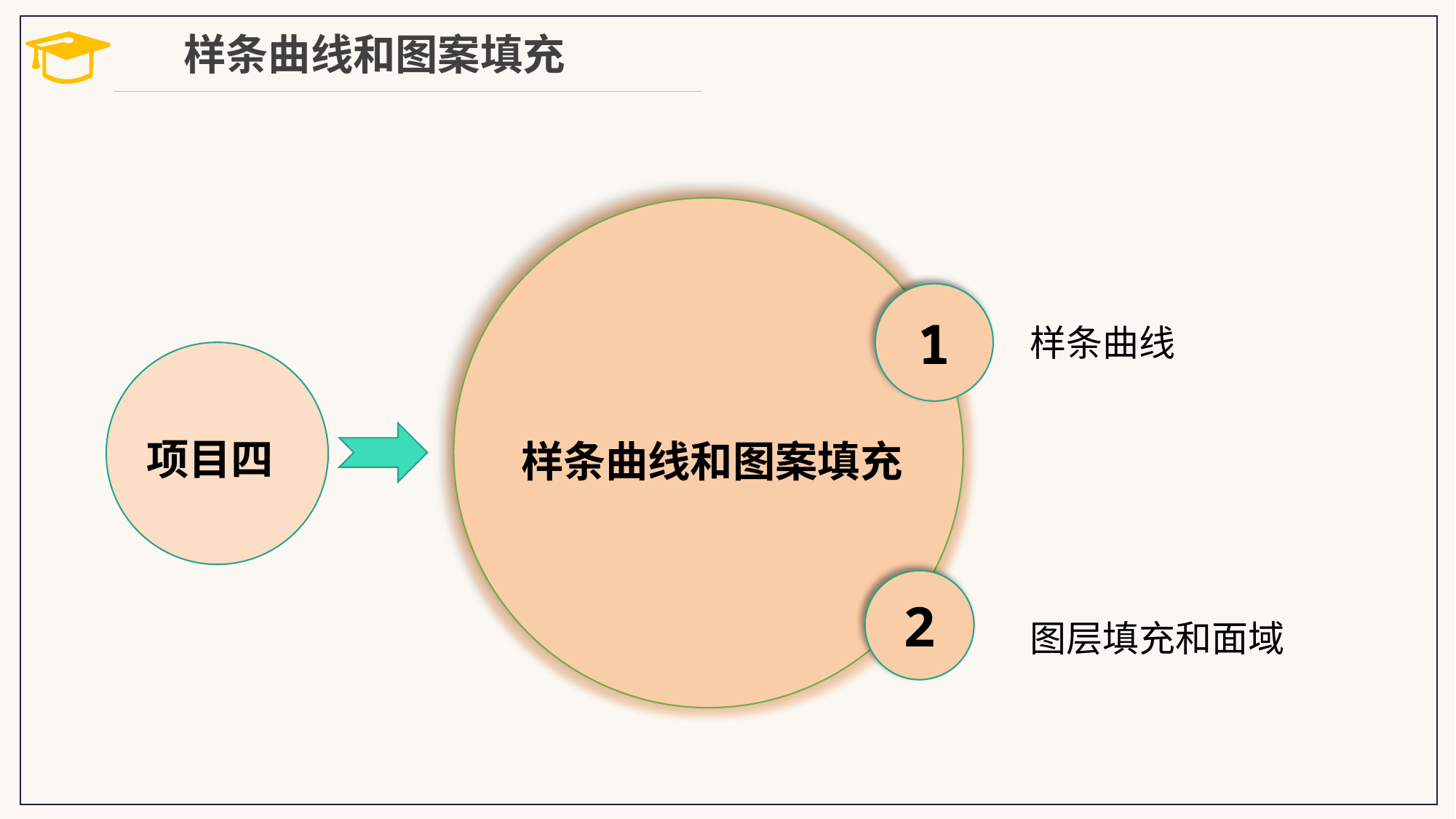

样条曲线和图案填充

1
样条曲线

项目四
样条曲线和图案填充

2
图层填充和面域